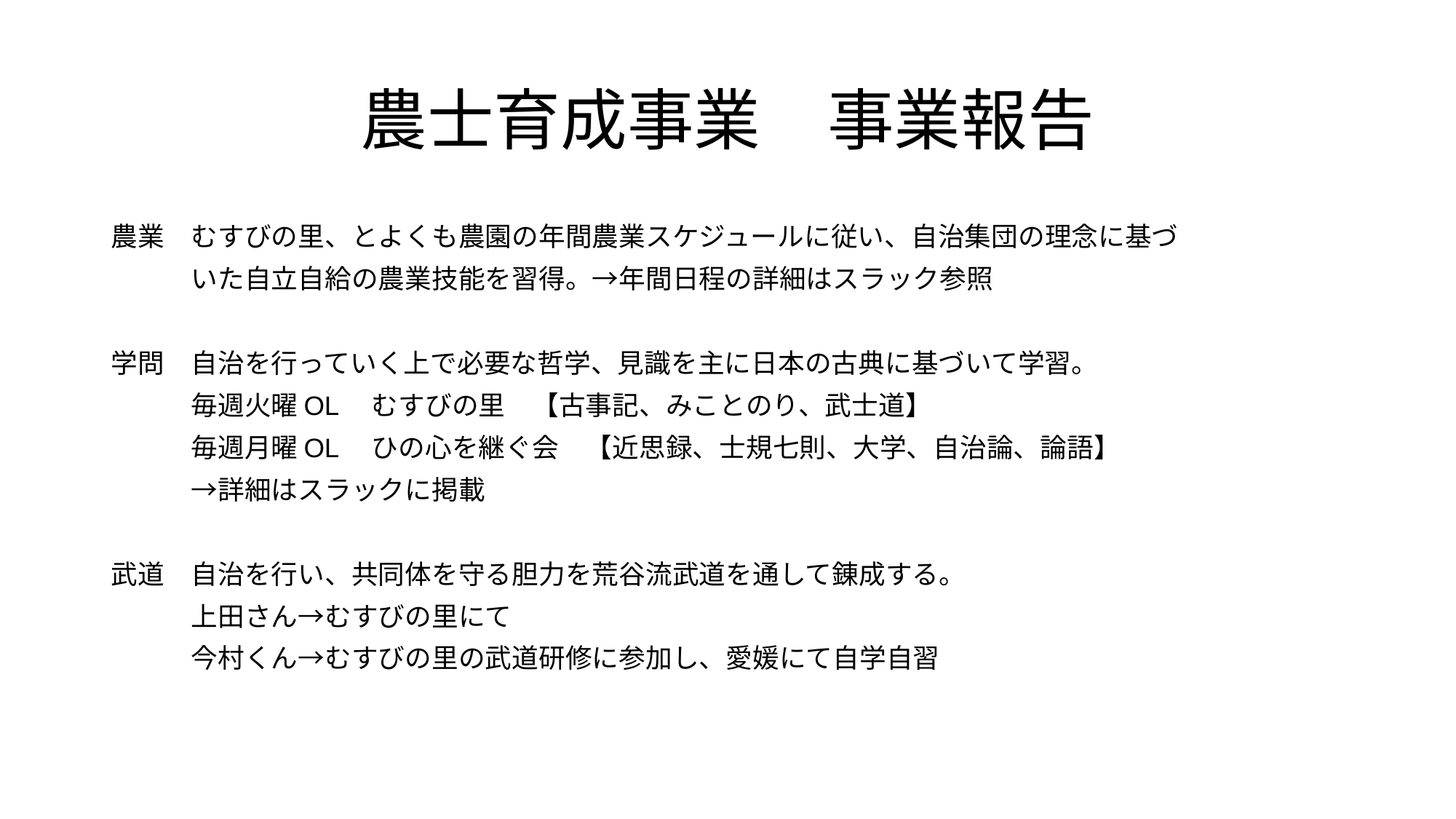

# 農士育成事業　事業報告
農業　むすびの里、とよくも農園の年間農業スケジュールに従い、自治集団の理念に基づ
　　　いた自立自給の農業技能を習得。→年間日程の詳細はスラック参照

学問　自治を行っていく上で必要な哲学、見識を主に日本の古典に基づいて学習。
　　　毎週火曜OL　むすびの里　【古事記、みことのり、武士道】
　　　毎週月曜OL　ひの心を継ぐ会　【近思録、士規七則、大学、自治論、論語】
　　　→詳細はスラックに掲載

武道　自治を行い、共同体を守る胆力を荒谷流武道を通して錬成する。
　　　上田さん→むすびの里にて
　　　今村くん→むすびの里の武道研修に参加し、愛媛にて自学自習